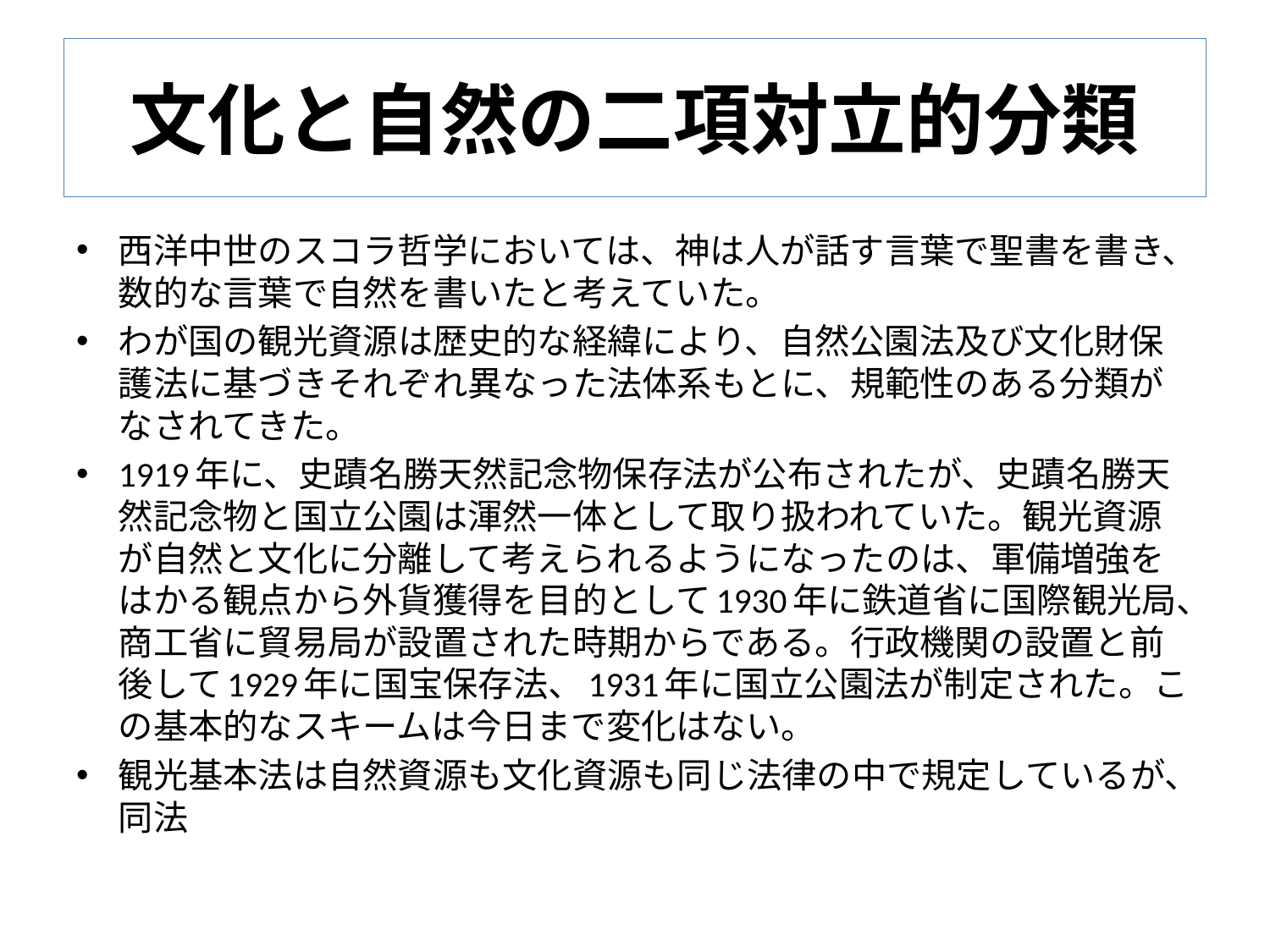

# 文化と自然の二項対立的分類
西洋中世のスコラ哲学においては、神は人が話す言葉で聖書を書き、数的な言葉で自然を書いたと考えていた。
わが国の観光資源は歴史的な経緯により、自然公園法及び文化財保護法に基づきそれぞれ異なった法体系もとに、規範性のある分類がなされてきた。
1919年に、史蹟名勝天然記念物保存法が公布されたが、史蹟名勝天然記念物と国立公園は渾然一体として取り扱われていた。観光資源が自然と文化に分離して考えられるようになったのは、軍備増強をはかる観点から外貨獲得を目的として1930年に鉄道省に国際観光局、商工省に貿易局が設置された時期からである。行政機関の設置と前後して1929年に国宝保存法、1931年に国立公園法が制定された。この基本的なスキームは今日まで変化はない。
観光基本法は自然資源も文化資源も同じ法律の中で規定しているが、同法